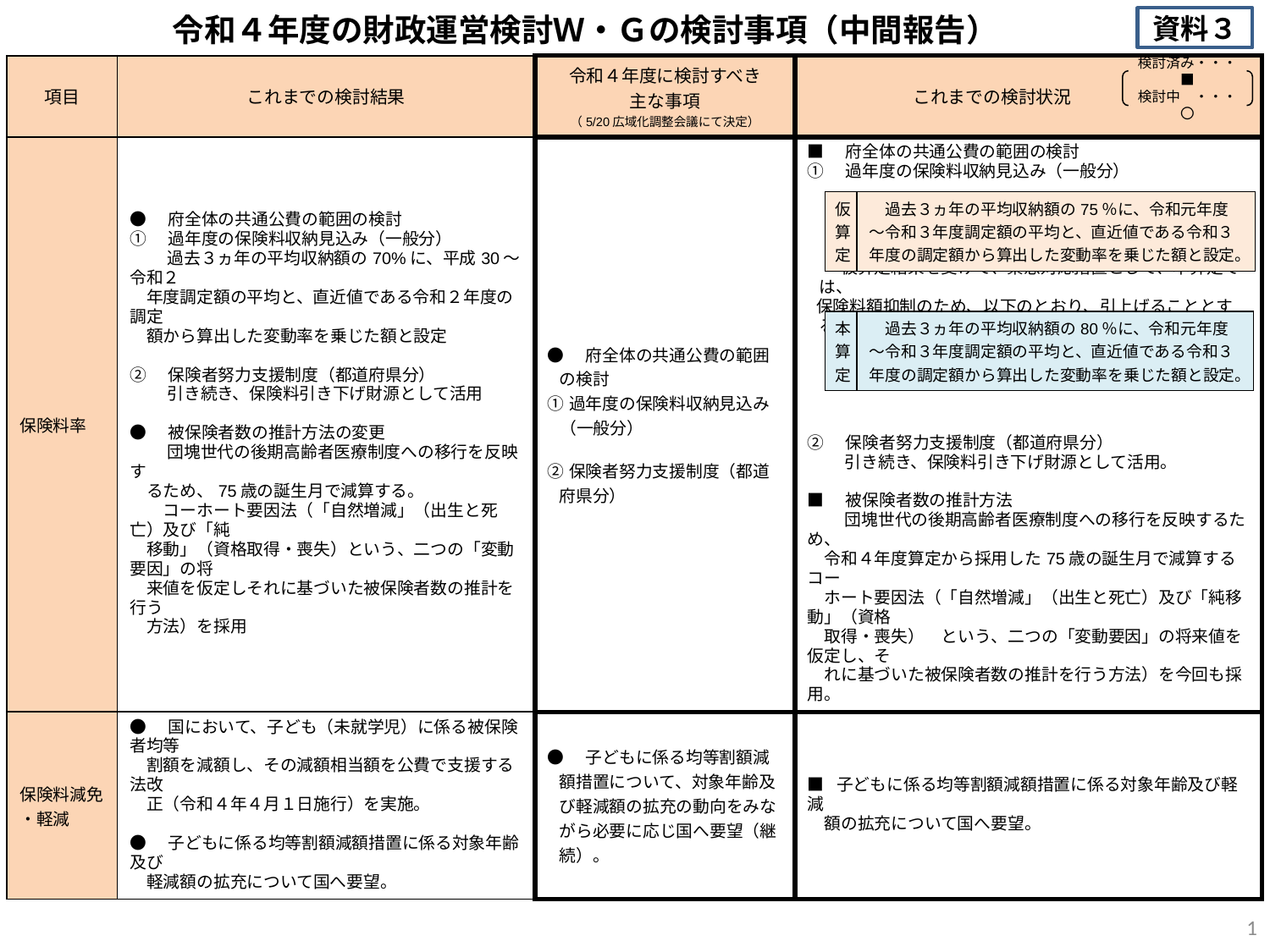

# 令和４年度の財政運営検討Ｗ・Ｇの検討事項（中間報告）
資料３
| 項目 | これまでの検討結果 | 令和４年度に検討すべき 主な事項 （5/20広域化調整会議にて決定） | これまでの検討状況 |
| --- | --- | --- | --- |
| 保険料率 | ●　府全体の共通公費の範囲の検討 ①　過年度の保険料収納見込み（一般分） 　　 過去３ヵ年の平均収納額の70%に、平成30～令和２ 　年度調定額の平均と、直近値である令和２年度の調定 　額から算出した変動率を乗じた額と設定 ②　保険者努力支援制度（都道府県分） 　　 引き続き、保険料引き下げ財源として活用 ●　被保険者数の推計方法の変更 　 　団塊世代の後期高齢者医療制度への移行を反映す 　るため、75歳の誕生月で減算する。 　　コーホート要因法（「自然増減」（出生と死亡）及び「純 　移動」（資格取得・喪失）という、二つの「変動要因」の将 　来値を仮定しそれに基づいた被保険者数の推計を行う 　方法）を採用 | ●　府全体の共通公費の範囲の検討 ①過年度の保険料収納見込み（一般分） ②保険者努力支援制度（都道府県分） | ■　府全体の共通公費の範囲の検討 ①　過年度の保険料収納見込み（一般分） 　　 　　仮算定結果を受けて、緊急対応措置として、本算定では、 保険料額抑制のため、以下のとおり、引上げることとする。 ②　保険者努力支援制度（都道府県分） 　　 引き続き、保険料引き下げ財源として活用。 ■　被保険者数の推計方法 　 　団塊世代の後期高齢者医療制度への移行を反映するため、 　令和４年度算定から採用した75歳の誕生月で減算するコー　 　ホート要因法（「自然増減」（出生と死亡）及び「純移動」（資格 　取得・喪失）　という、二つの「変動要因」の将来値を仮定し、そ　 　れに基づいた被保険者数の推計を行う方法）を今回も採用。 |
| 保険料減免 ・軽減 | ●　国において、子ども（未就学児）に係る被保険者均等 　割額を減額し、その減額相当額を公費で支援する法改 　正（令和４年４月１日施行）を実施。 　 ●　子どもに係る均等割額減額措置に係る対象年齢及び 　軽減額の拡充について国へ要望。 | ●　子どもに係る均等割額減額措置について、対象年齢及び軽減額の拡充の動向をみながら必要に応じ国へ要望（継続）。 | ■ 子どもに係る均等割額減額措置に係る対象年齢及び軽減 　額の拡充について国へ要望。 |
検討済み・・・■
検討中　・・・〇
| 仮算定 | 過去３ヵ年の平均収納額の75％に、令和元年度～令和３年度調定額の平均と、直近値である令和３年度の調定額から算出した変動率を乗じた額と設定。 |
| --- | --- |
| 本算定 | 過去３ヵ年の平均収納額の80％に、令和元年度～令和３年度調定額の平均と、直近値である令和３年度の調定額から算出した変動率を乗じた額と設定。 |
| --- | --- |
1